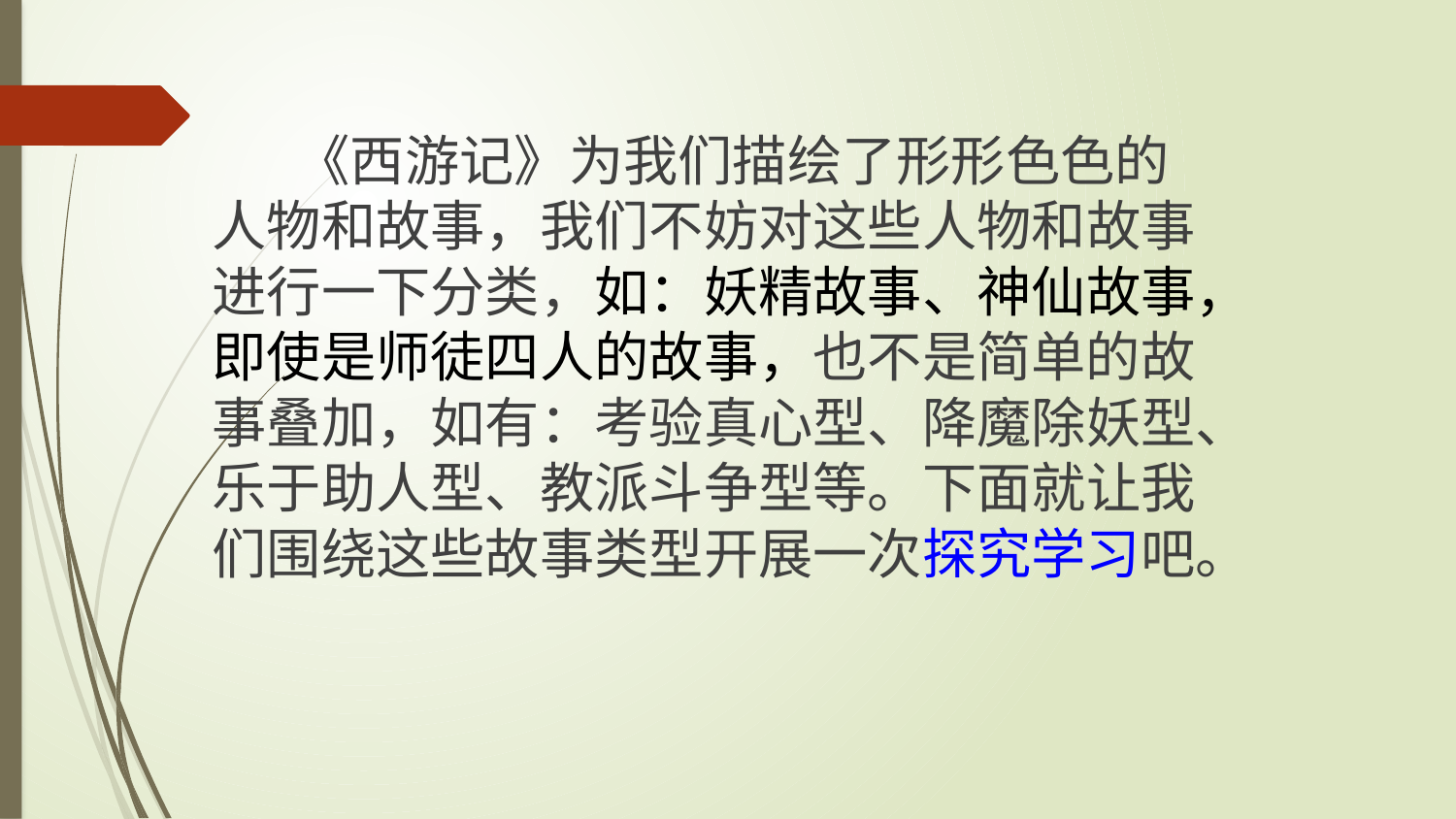

《西游记》为我们描绘了形形色色的人物和故事，我们不妨对这些人物和故事进行一下分类，如：妖精故事、神仙故事，即使是师徒四人的故事，也不是简单的故事叠加，如有：考验真心型、降魔除妖型、乐于助人型、教派斗争型等。下面就让我们围绕这些故事类型开展一次探究学习吧。